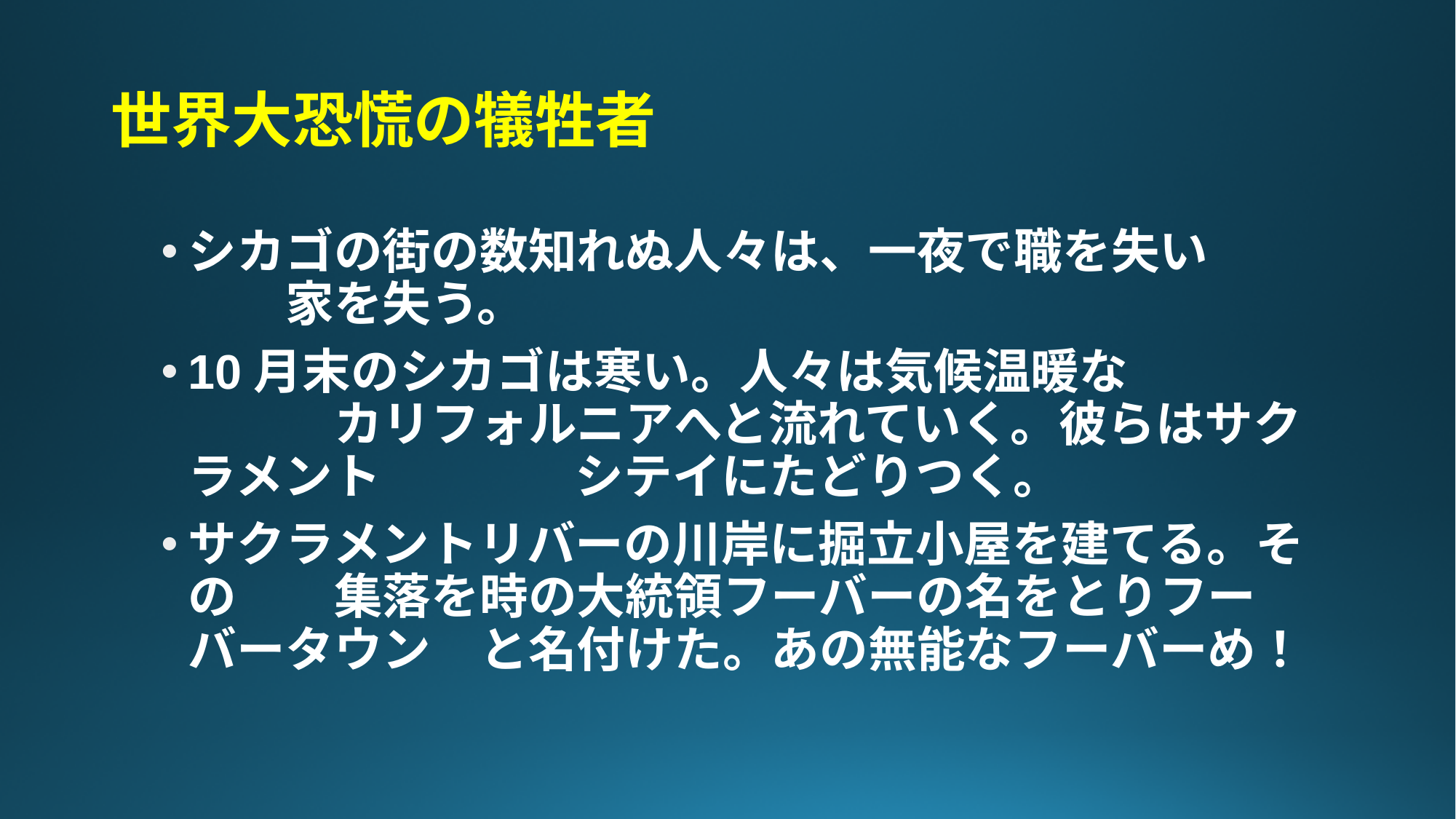

# 世界大恐慌の犠牲者
シカゴの街の数知れぬ人々は、一夜で職を失い　　　　家を失う。
10月末のシカゴは寒い。人々は気候温暖な　　　　　　　カリフォルニアへと流れていく。彼らはサクラメント　　　　シテイにたどりつく。
サクラメントリバーの川岸に掘立小屋を建てる。その　　集落を時の大統領フーバーの名をとりフーバータウン　と名付けた。あの無能なフーバーめ！